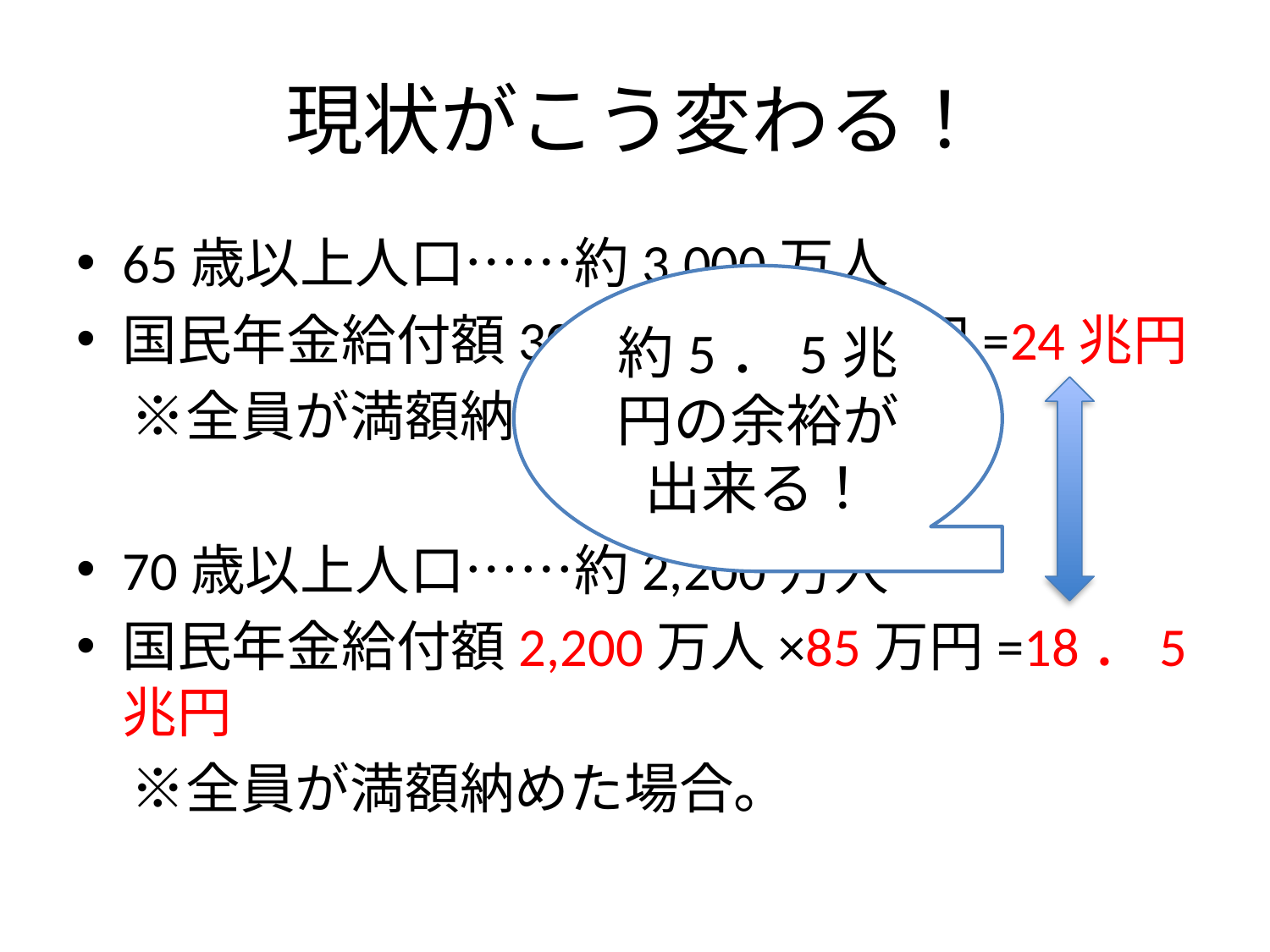

# 現状がこう変わる！
65歳以上人口……約3,000万人
国民年金給付額3000万人×80万円=24兆円
　※全員が満額納めた場合。

70歳以上人口……約2,200万人
国民年金給付額2,200万人×85万円=18．5兆円
　※全員が満額納めた場合。

約5．5兆円の余裕が出来る！